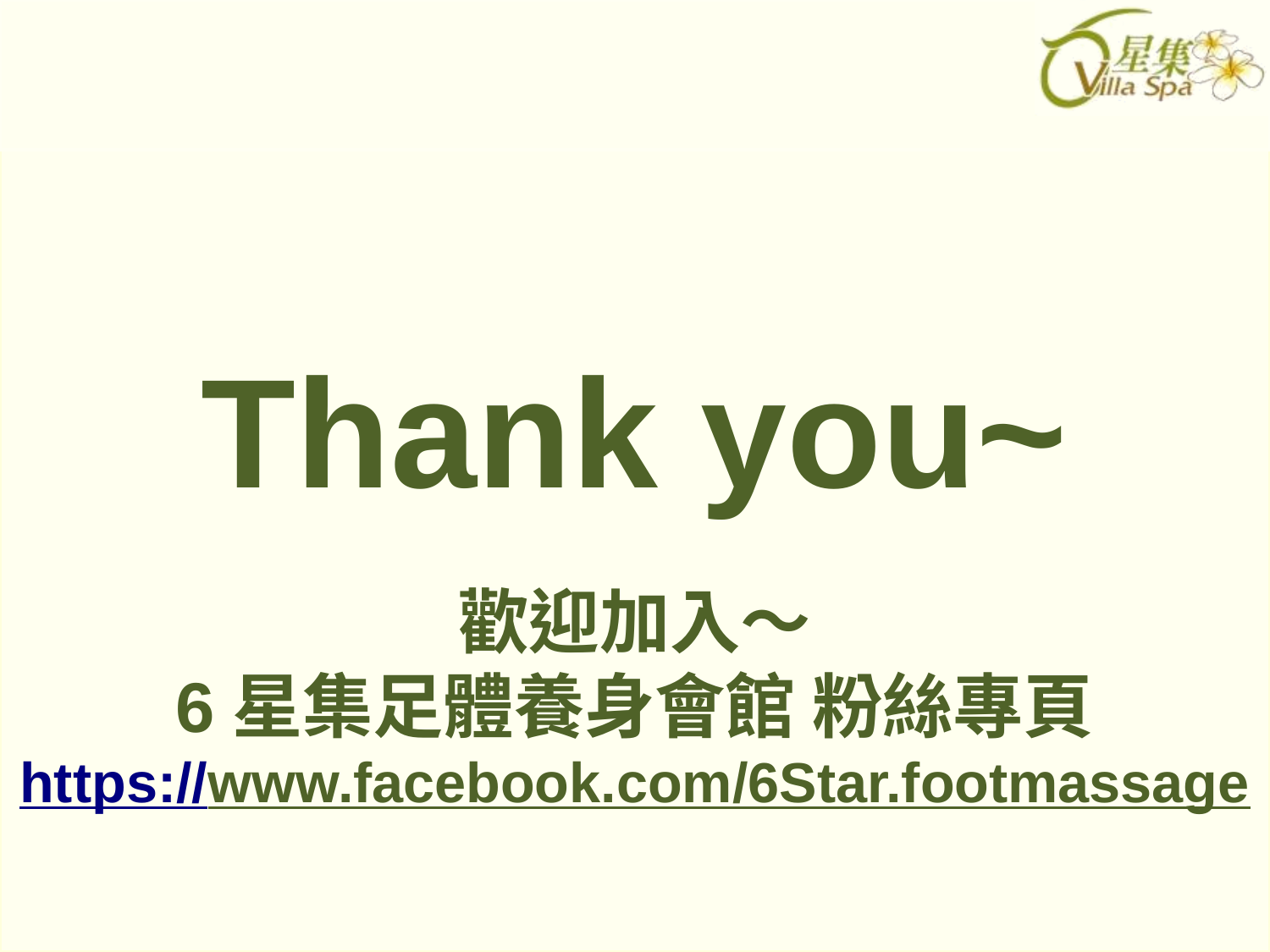

# Thank you~
歡迎加入～
6星集足體養身會館 粉絲專頁
https://www.facebook.com/6Star.footmassage